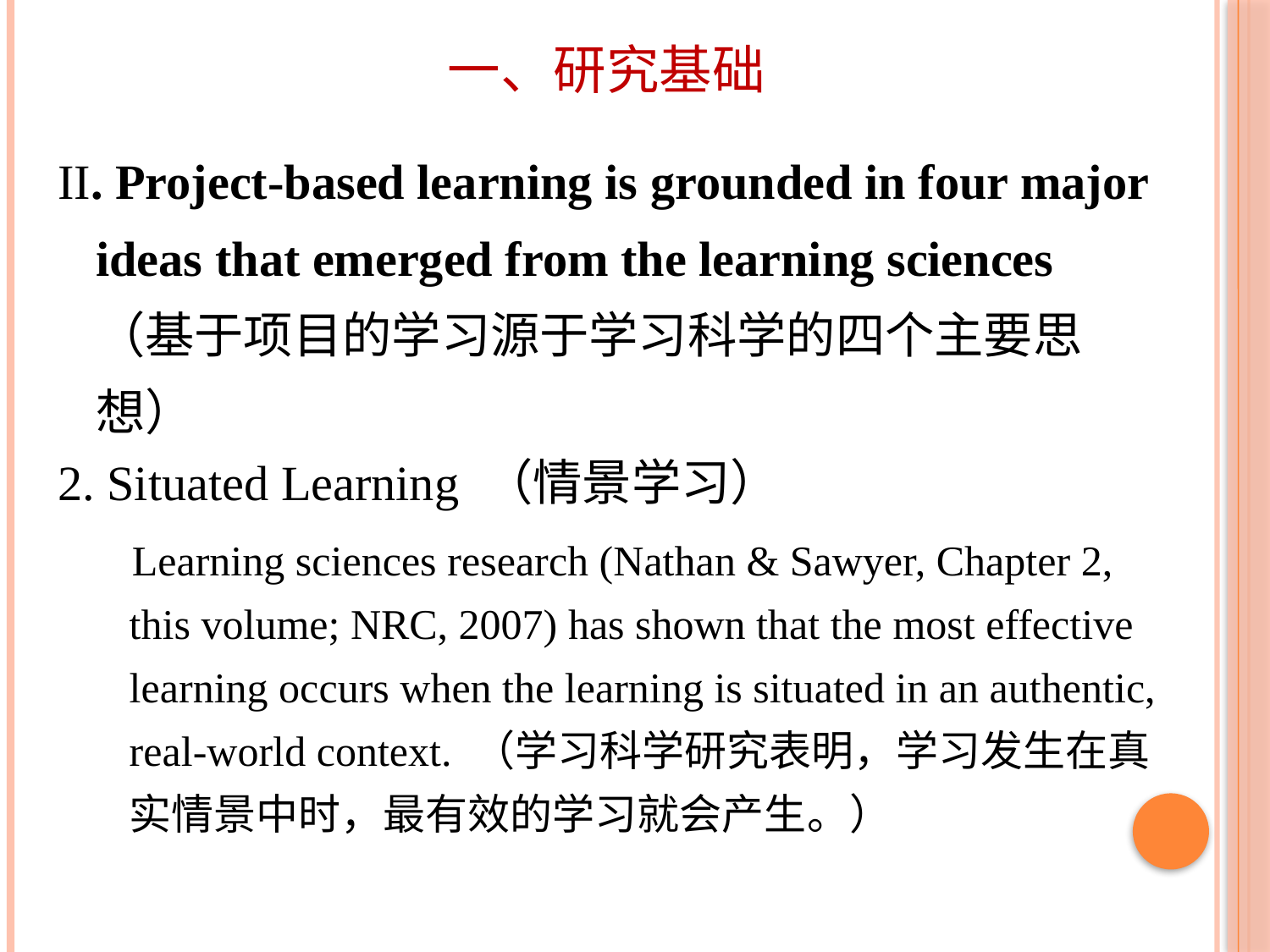

# 一、研究基础
II. Project-based learning is grounded in four major ideas that emerged from the learning sciences （基于项目的学习源于学习科学的四个主要思想）
2. Situated Learning （情景学习）
       Learning sciences research (Nathan & Sawyer, Chapter 2, this volume; NRC, 2007) has shown that the most effective learning occurs when the learning is situated in an authentic, real-world context. （学习科学研究表明，学习发生在真实情景中时，最有效的学习就会产生。）